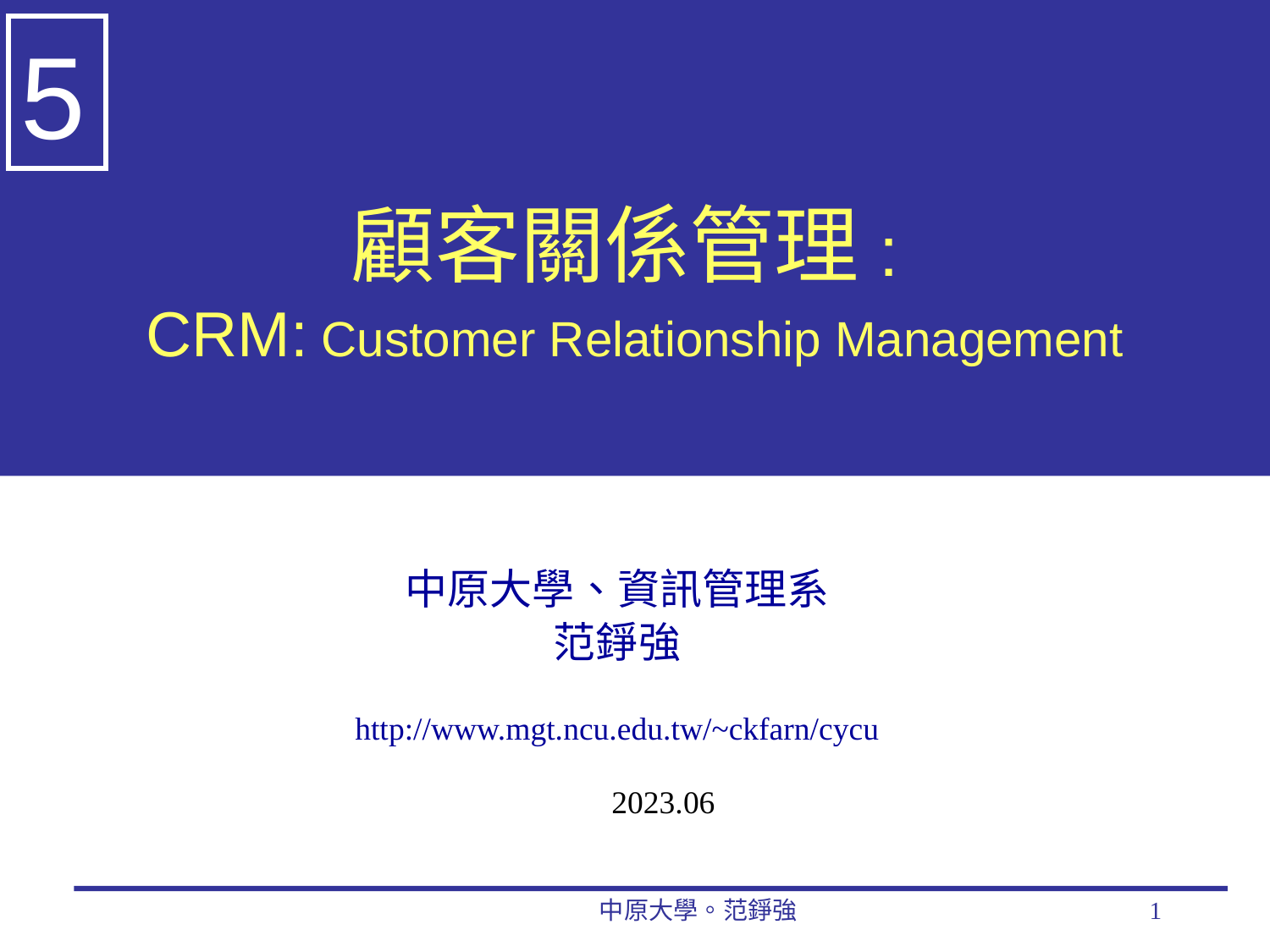

5
# 顧客關係管理: CRM: Customer Relationship Management
中原大學、資訊管理系
范錚強

http://www.mgt.ncu.edu.tw/~ckfarn/cycu

2023.06
中原大學。范錚強
1